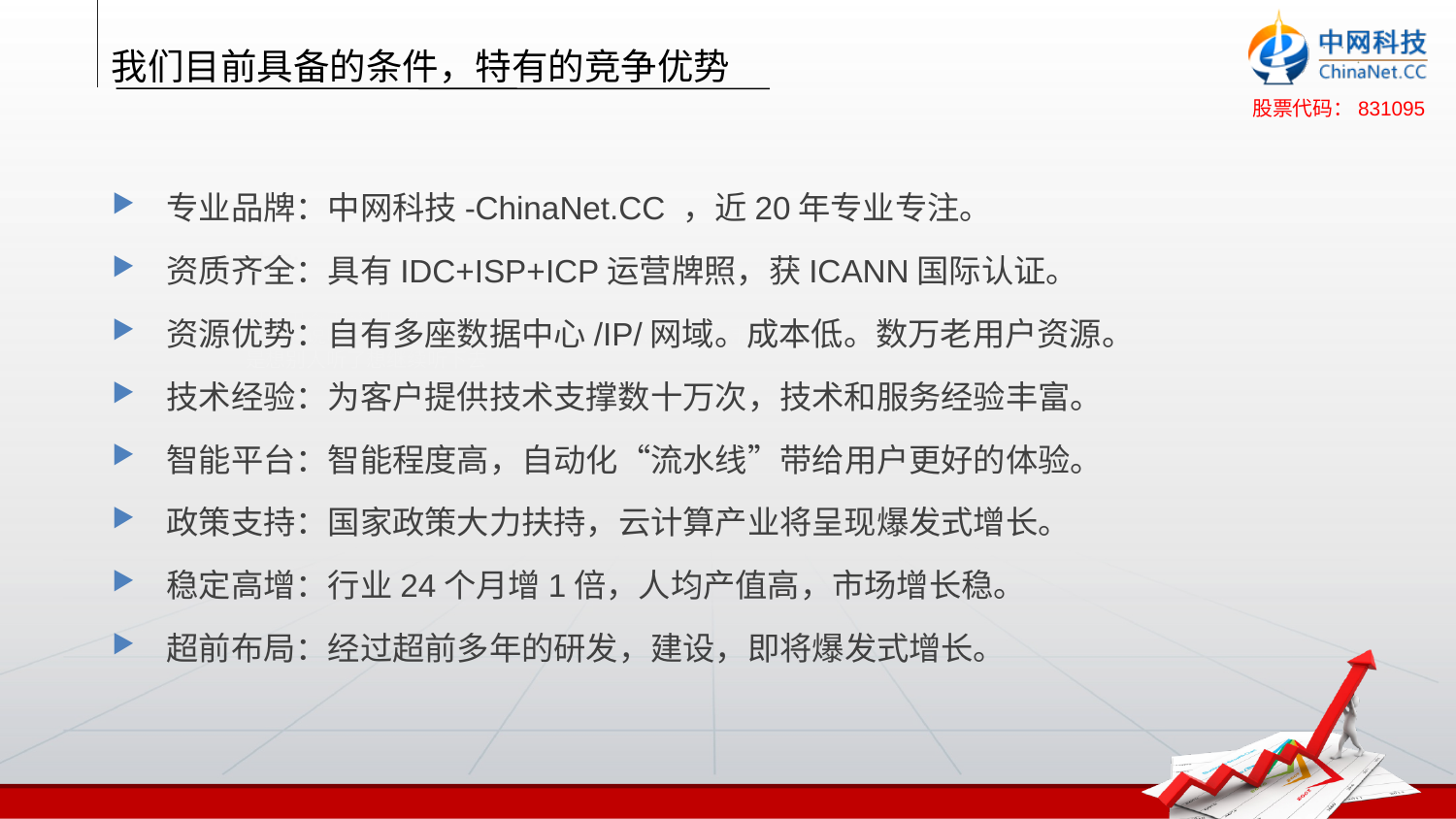

我们目前具备的条件，特有的竞争优势

专业品牌：中网科技-ChinaNet.CC ，近20年专业专注。
资质齐全：具有IDC+ISP+ICP运营牌照，获ICANN国际认证。
资源优势：自有多座数据中心/IP/网域。成本低。数万老用户资源。
技术经验：为客户提供技术支撑数十万次，技术和服务经验丰富。
智能平台：智能程度高，自动化“流水线”带给用户更好的体验。
政策支持：国家政策大力扶持，云计算产业将呈现爆发式增长。
稳定高增：行业24个月增1倍，人均产值高，市场增长稳。
超前布局：经过超前多年的研发，建设，即将爆发式增长。
建议内容：

可以用文字或者图示
扼要的说明公司具备明显优势（如品牌、技术、产能、市场渠道等）,目的是想别人听了想继续听下去